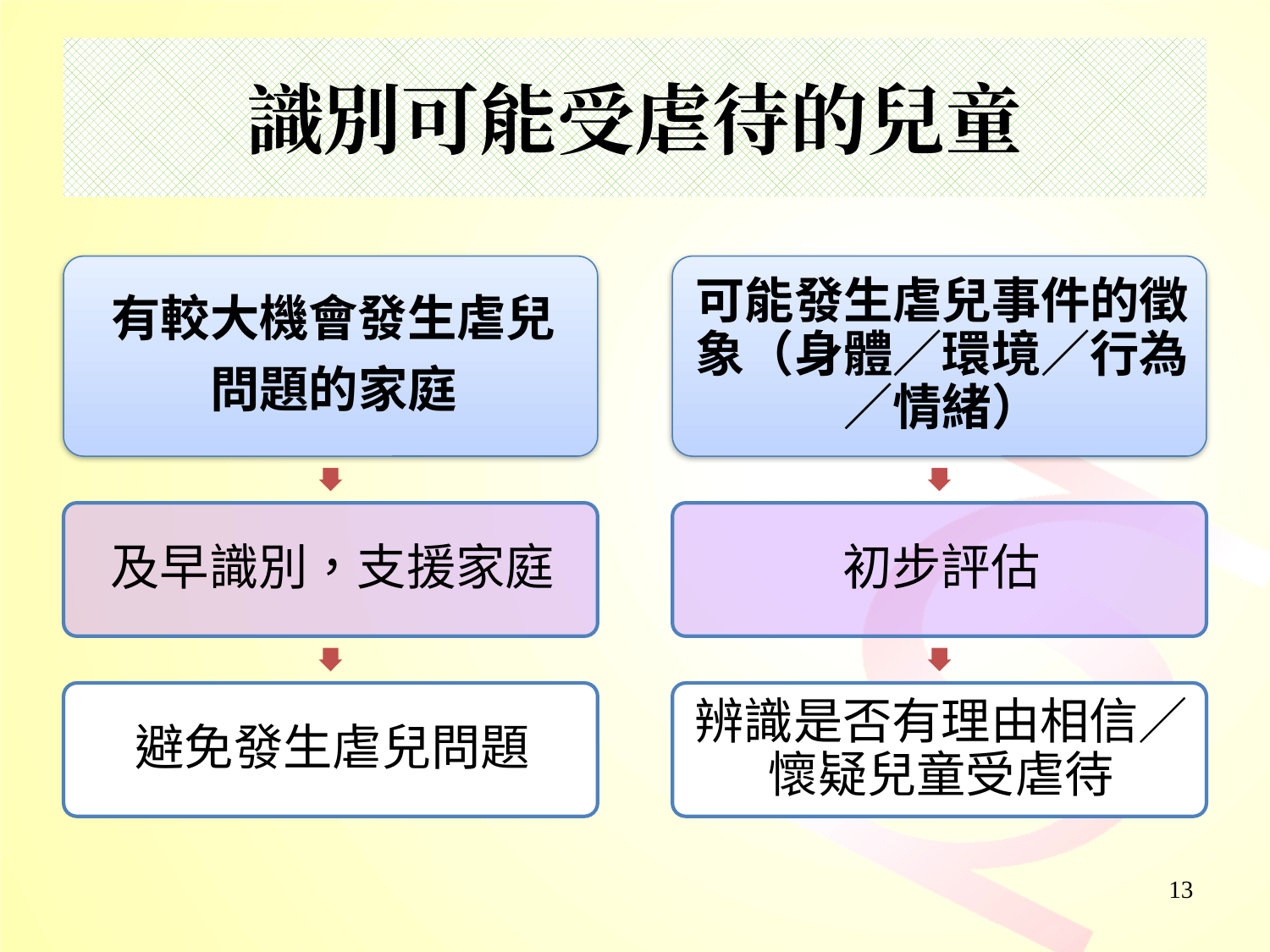

# 識別可能受虐待的兒童
有較大機會發生虐兒
問題的家庭
及早識別，支援家庭
避免發生虐兒問題
可能發生虐兒事件的徵象（身體／環境／行為／情緒）
初步評估
辨識是否有理由相信／懷疑兒童受虐待
13